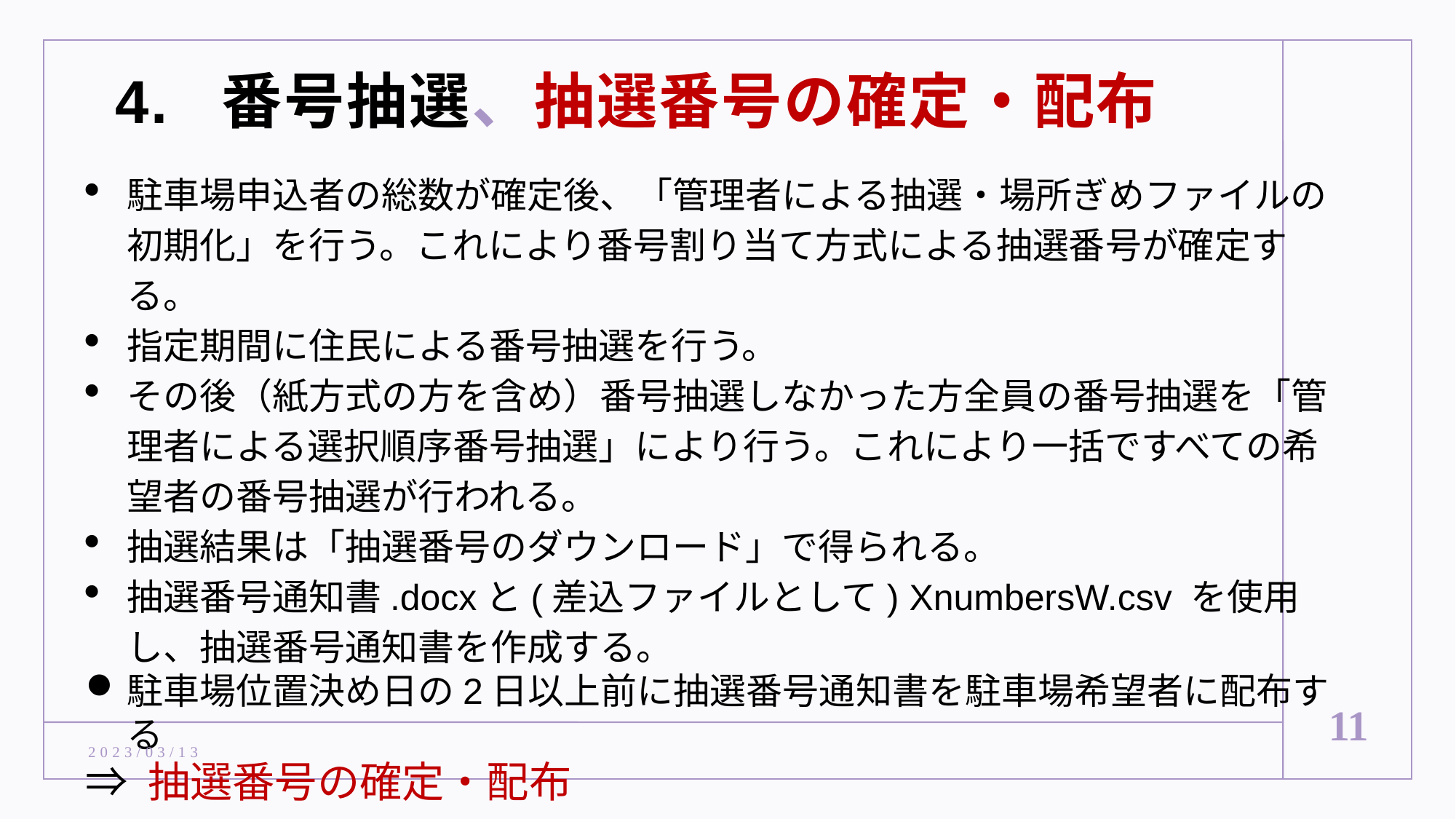

4.  番号抽選、抽選番号の確定・配布
駐車場申込者の総数が確定後、「管理者による抽選・場所ぎめファイルの初期化」を行う。これにより番号割り当て方式による抽選番号が確定する。
指定期間に住民による番号抽選を行う。
その後（紙方式の方を含め）番号抽選しなかった方全員の番号抽選を「管理者による選択順序番号抽選」により行う。これにより一括ですべての希望者の番号抽選が行われる。
抽選結果は「抽選番号のダウンロード」で得られる。
抽選番号通知書.docxと(差込ファイルとして) XnumbersW.csv を使用し、抽選番号通知書を作成する。
駐車場位置決め日の2日以上前に抽選番号通知書を駐車場希望者に配布する
⇒ 抽選番号の確定・配布

11
2023/03/13